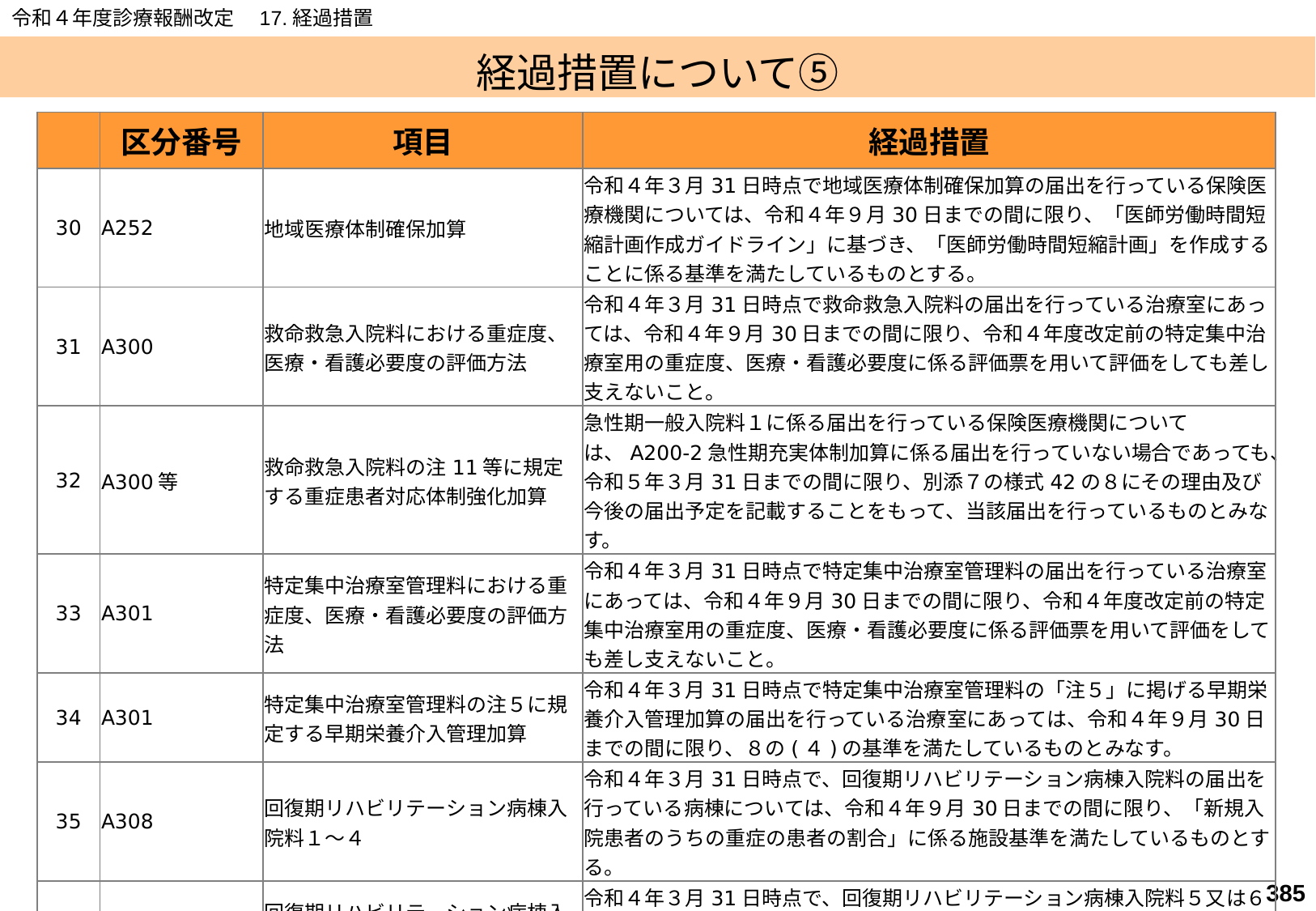

令和４年度診療報酬改定　17.経過措置
# 経過措置について⑤
|  | 区分番号 | 項目 | 経過措置 |
| --- | --- | --- | --- |
| 30 | A252 | 地域医療体制確保加算 | 令和４年３月31日時点で地域医療体制確保加算の届出を行っている保険医療機関については、令和４年９月30日までの間に限り、「医師労働時間短縮計画作成ガイドライン」に基づき、「医師労働時間短縮計画」を作成することに係る基準を満たしているものとする。 |
| 31 | A300 | 救命救急入院料における重症度、医療・看護必要度の評価方法 | 令和４年３月31日時点で救命救急入院料の届出を行っている治療室にあっては、令和４年９月30日までの間に限り、令和４年度改定前の特定集中治療室用の重症度、医療・看護必要度に係る評価票を用いて評価をしても差し支えないこと。 |
| 32 | A300等 | 救命救急入院料の注11等に規定する重症患者対応体制強化加算 | 急性期一般入院料１に係る届出を行っている保険医療機関については、A200-2急性期充実体制加算に係る届出を行っていない場合であっても、令和５年３月31日までの間に限り、別添７の様式42の８にその理由及び今後の届出予定を記載することをもって、当該届出を行っているものとみなす。 |
| 33 | A301 | 特定集中治療室管理料における重症度、医療・看護必要度の評価方法 | 令和４年３月31日時点で特定集中治療室管理料の届出を行っている治療室にあっては、令和４年９月30日までの間に限り、令和４年度改定前の特定集中治療室用の重症度、医療・看護必要度に係る評価票を用いて評価をしても差し支えないこと。 |
| 34 | A301 | 特定集中治療室管理料の注５に規定する早期栄養介入管理加算 | 令和４年３月31日時点で特定集中治療室管理料の「注５」に掲げる早期栄養介入管理加算の届出を行っている治療室にあっては、令和４年９月30日までの間に限り、８の(４)の基準を満たしているものとみなす。 |
| 35 | A308 | 回復期リハビリテーション病棟入院料１～４ | 令和４年３月31日時点で、回復期リハビリテーション病棟入院料の届出を行っている病棟については、令和４年９月30日までの間に限り、「新規入院患者のうちの重症の患者の割合」に係る施設基準を満たしているものとする。 |
| 36 | A308 | 回復期リハビリテーション病棟入院料５・６ | 令和４年３月31日時点で、回復期リハビリテーション病棟入院料５又は６の届出を行っている病棟については、令和５年３月31日までの間に限り、改正前の点数表に従い算定を行うことができる。 |